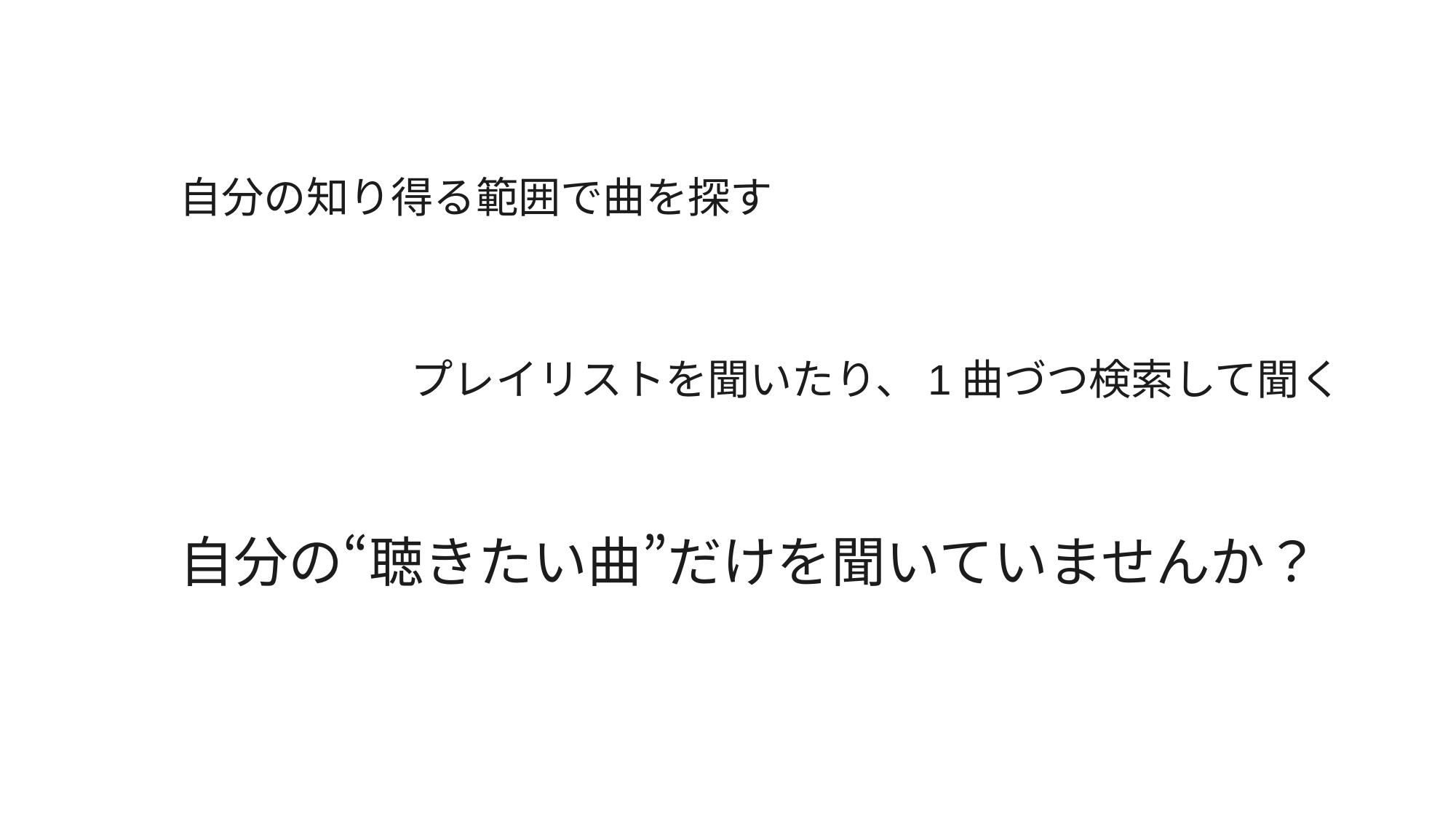

自分の知り得る範囲で曲を探す
プレイリストを聞いたり、1曲づつ検索して聞く
自分の“聴きたい曲”だけを聞いていませんか？